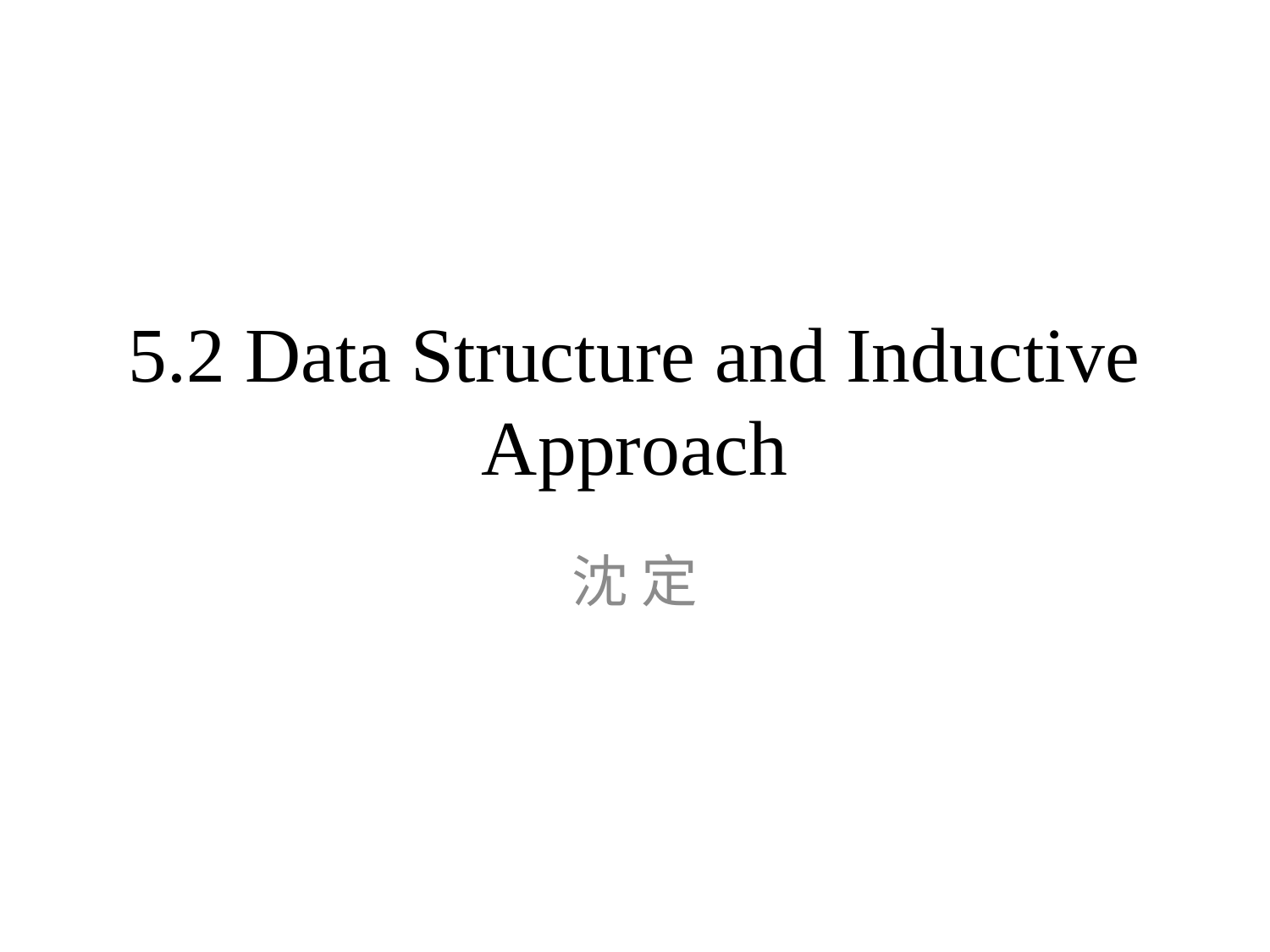

# 5.2 Data Structure and Inductive Approach
沈 定